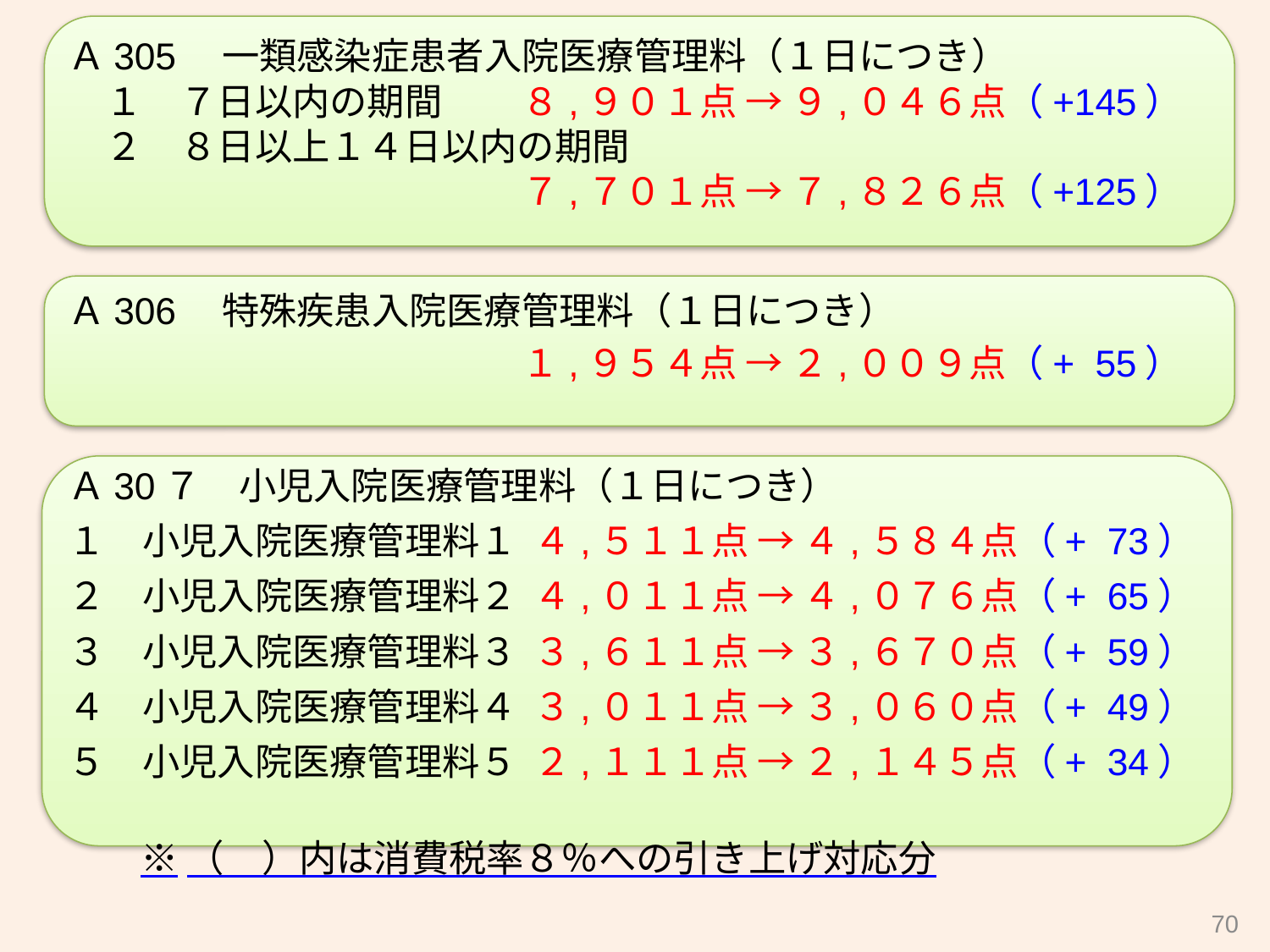

Ａ305　一類感染症患者入院医療管理料（１日につき）
　１　７日以内の期間　     ８,９０１点 → ９,０４６点（+145）
　２　８日以上１４日以内の期間
　　　　　　　　　　　     ７,７０１点 → ７,８２６点（+125）

Ａ306　特殊疾患入院医療管理料（１日につき）
　　　　　　　　　　　     １,９５４点 → ２,００９点（+  55）

Ａ30７　小児入院医療管理料（１日につき）
１　小児入院医療管理料１  ４,５１１点 → ４,５８４点（+  73）
２　小児入院医療管理料２  ４,０１１点 → ４,０７６点（+  65）
３　小児入院医療管理料３  ３,６１１点 → ３,６７０点（+  59）
４　小児入院医療管理料４  ３,０１１点 → ３,０６０点（+  49）
５　小児入院医療管理料５  ２,１１１点 → ２,１４５点（+  34）
※（　）内は消費税率８％への引き上げ対応分

70